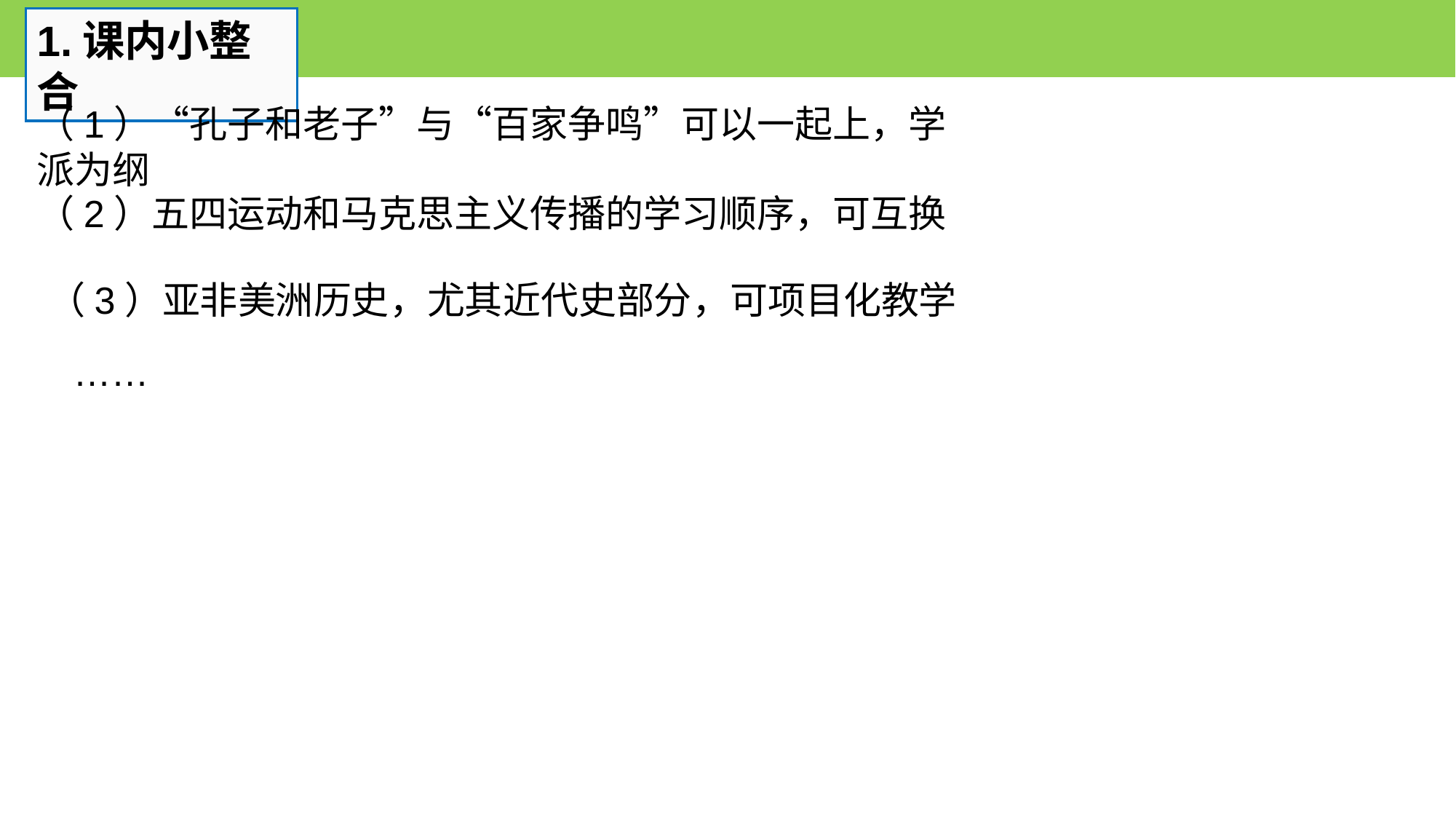

1.课内小整合
（1）“孔子和老子”与“百家争鸣”可以一起上，学派为纲
（2）五四运动和马克思主义传播的学习顺序，可互换
（3）亚非美洲历史，尤其近代史部分，可项目化教学
……